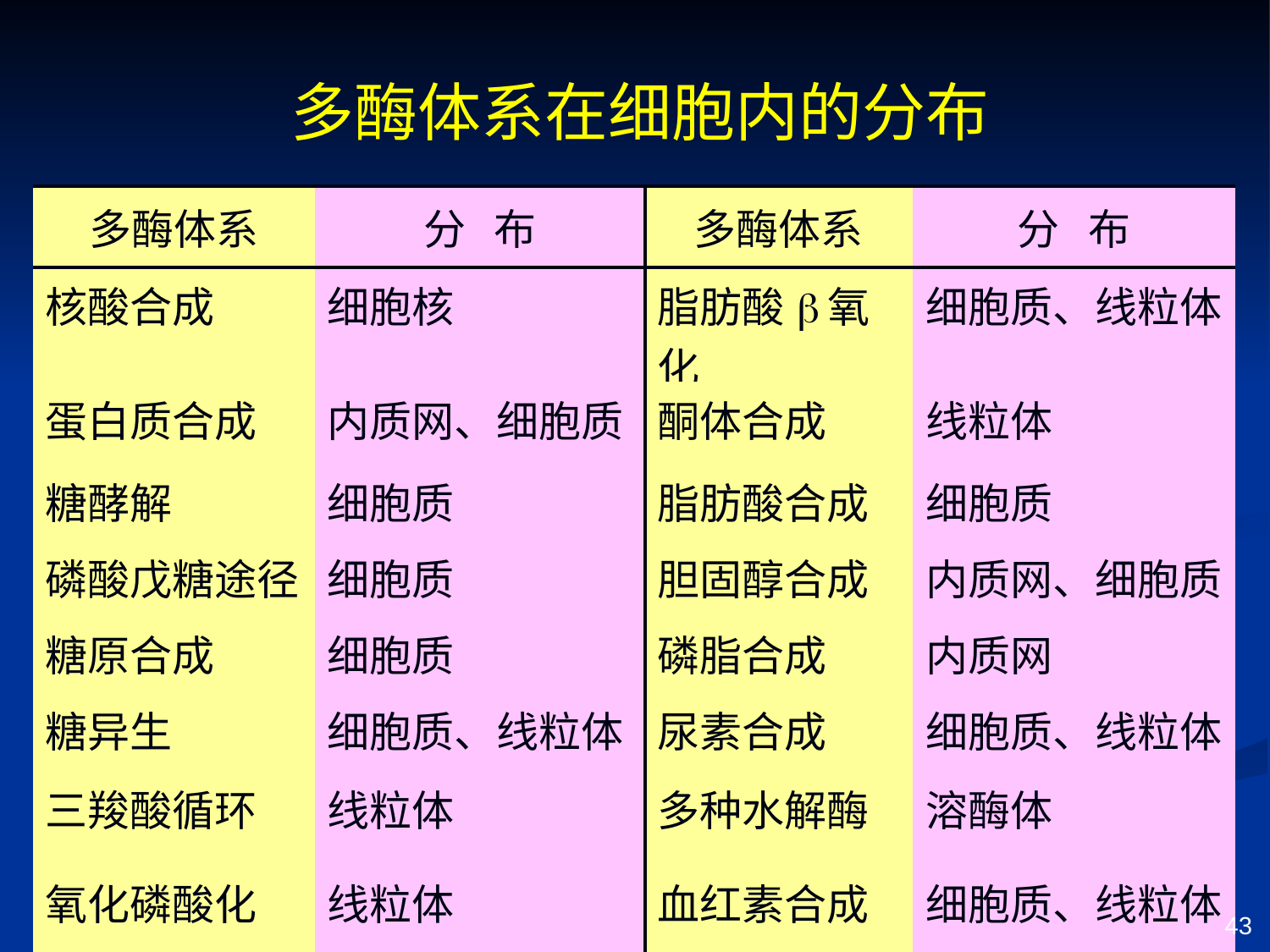

多酶体系在细胞内的分布
| 多酶体系 | 分 布 | 多酶体系 | 分 布 |
| --- | --- | --- | --- |
| 核酸合成 | 细胞核 | 脂肪酸β氧化 | 细胞质、线粒体 |
| 蛋白质合成 | 内质网、细胞质 | 酮体合成 | 线粒体 |
| 糖酵解 | 细胞质 | 脂肪酸合成 | 细胞质 |
| 磷酸戊糖途径 | 细胞质 | 胆固醇合成 | 内质网、细胞质 |
| 糖原合成 | 细胞质 | 磷脂合成 | 内质网 |
| 糖异生 | 细胞质、线粒体 | 尿素合成 | 细胞质、线粒体 |
| 三羧酸循环 | 线粒体 | 多种水解酶 | 溶酶体 |
| 氧化磷酸化 | 线粒体 | 血红素合成 | 细胞质、线粒体 |
43